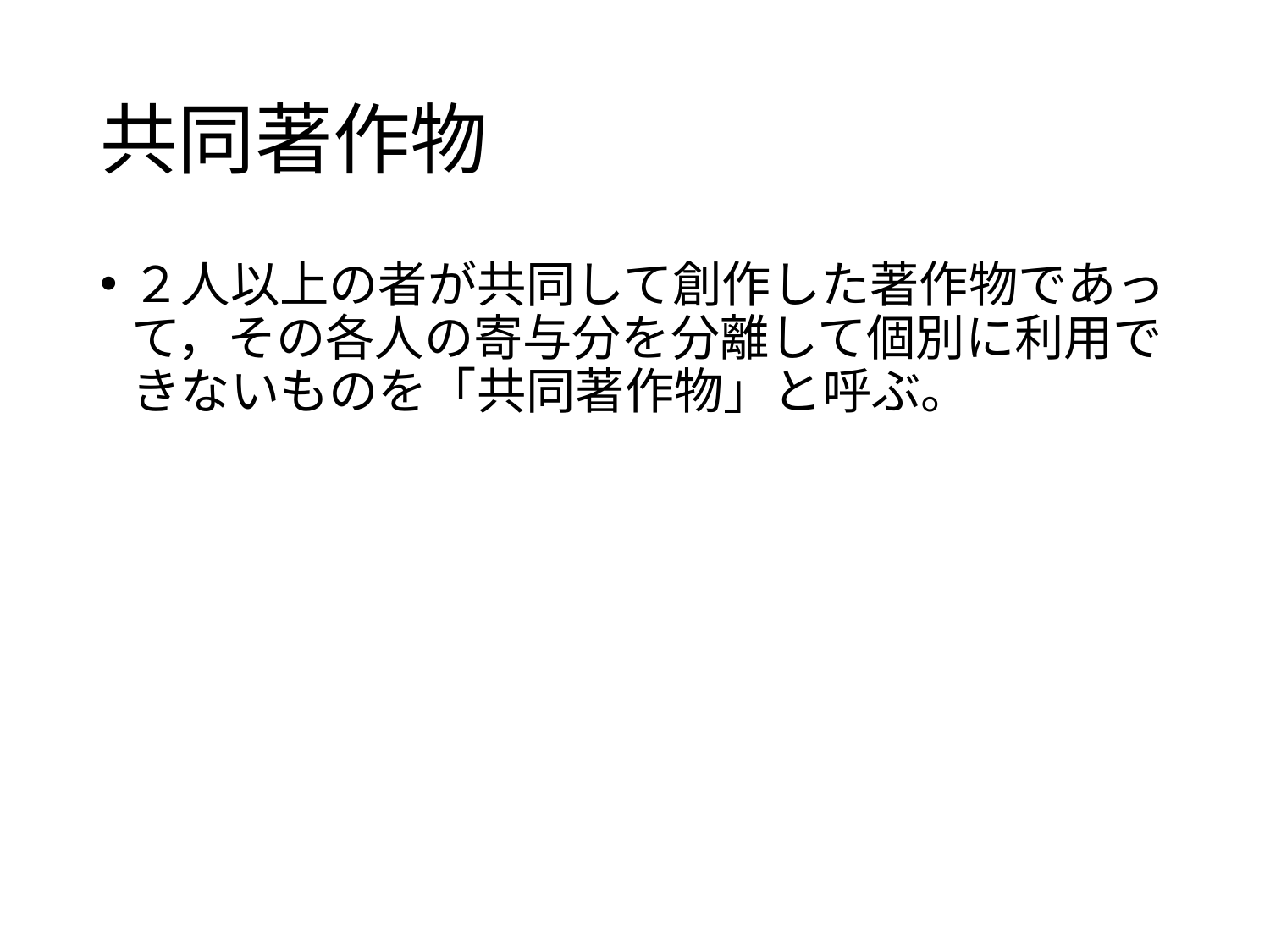

# 共同著作物
２人以上の者が共同して創作した著作物であって，その各人の寄与分を分離して個別に利用できないものを「共同著作物」と呼ぶ。